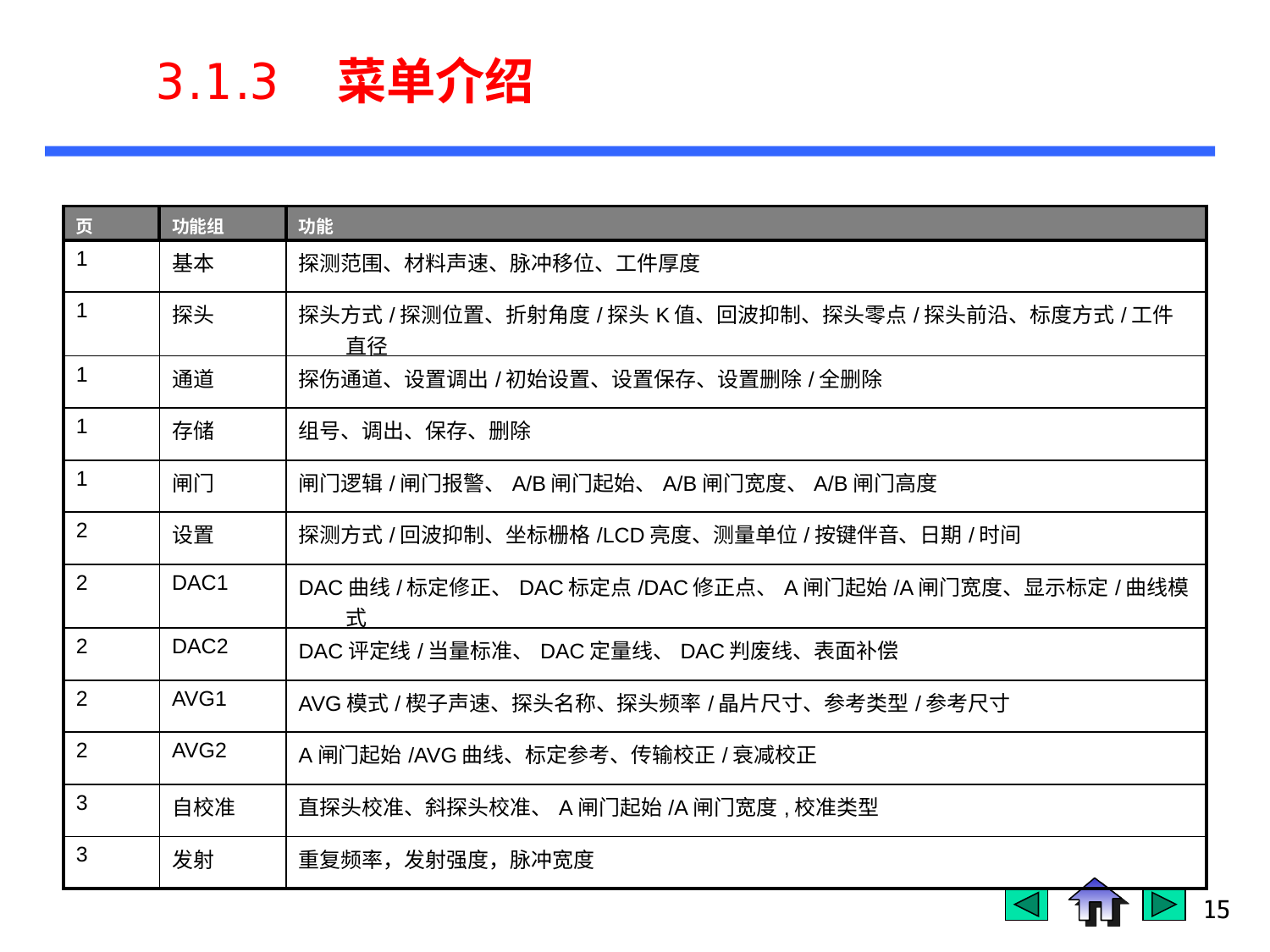

3.1.3   菜单介绍
| 页 | 功能组 | 功能 |
| --- | --- | --- |
| 1 | 基本 | 探测范围、材料声速、脉冲移位、工件厚度 |
| 1 | 探头 | 探头方式/探测位置、折射角度/探头K值、回波抑制、探头零点/探头前沿、标度方式/工件直径 |
| 1 | 通道 | 探伤通道、设置调出/初始设置、设置保存、设置删除/全删除 |
| 1 | 存储 | 组号、调出、保存、删除 |
| 1 | 闸门 | 闸门逻辑/闸门报警、A/B闸门起始、A/B闸门宽度、A/B闸门高度 |
| 2 | 设置 | 探测方式/回波抑制、坐标栅格/LCD亮度、测量单位/按键伴音、日期/时间 |
| 2 | DAC1 | DAC曲线/标定修正、DAC标定点/DAC修正点、A闸门起始/A闸门宽度、显示标定/曲线模式 |
| 2 | DAC2 | DAC评定线/当量标准、DAC定量线、DAC判废线、表面补偿 |
| 2 | AVG1 | AVG模式/楔子声速、探头名称、探头频率/晶片尺寸、参考类型/参考尺寸 |
| 2 | AVG2 | A闸门起始/AVG曲线、标定参考、传输校正/衰减校正 |
| 3 | 自校准 | 直探头校准、斜探头校准、A闸门起始/A闸门宽度,校准类型 |
| 3 | 发射 | 重复频率，发射强度，脉冲宽度 |
15